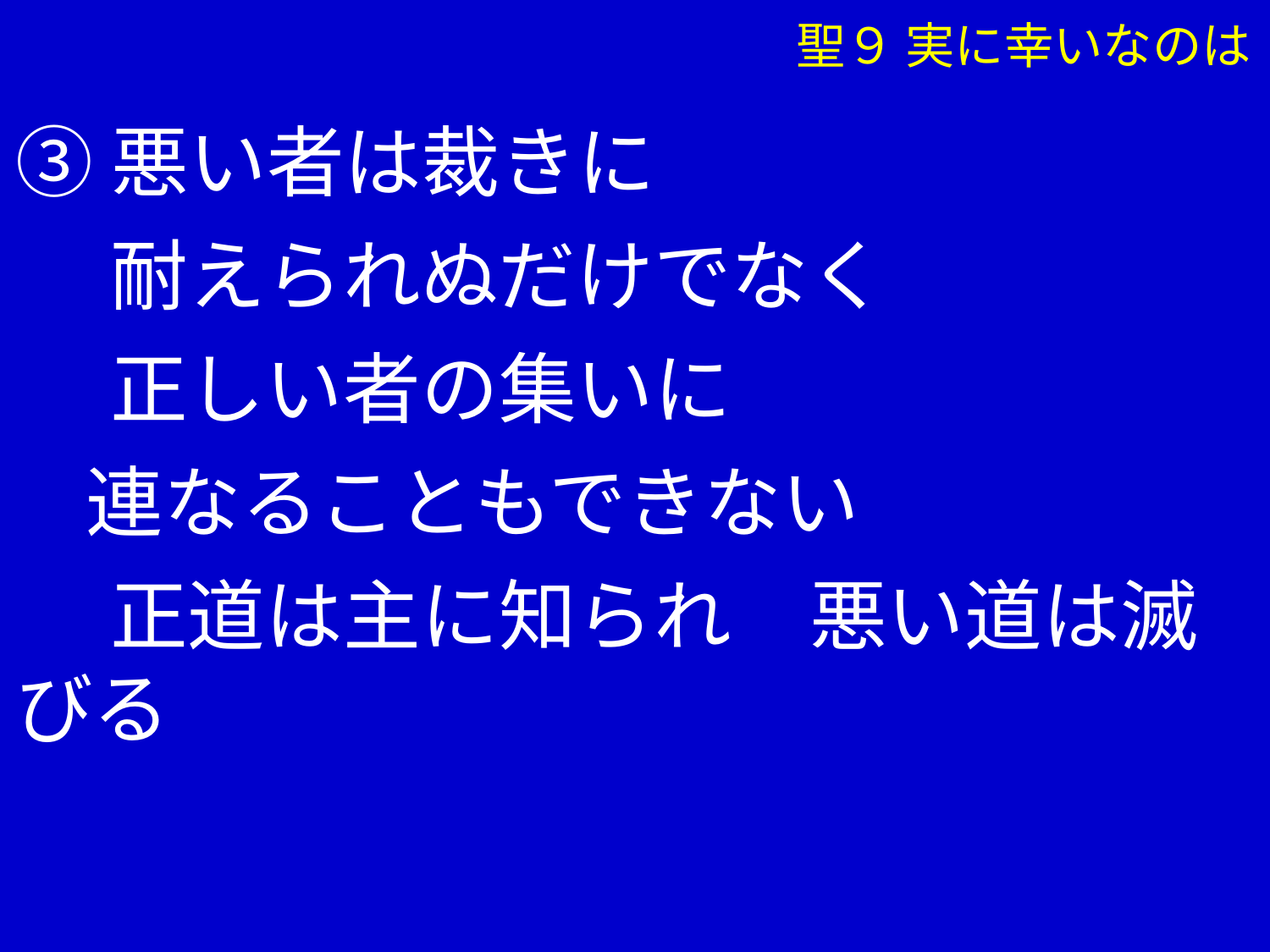

③悪い者は裁きに
　 耐えられぬだけでなく
　 正しい者の集いに
   連なることもできない
　 正道は主に知られ　悪い道は滅びる
　　　　　聖９ 実に幸いなのは